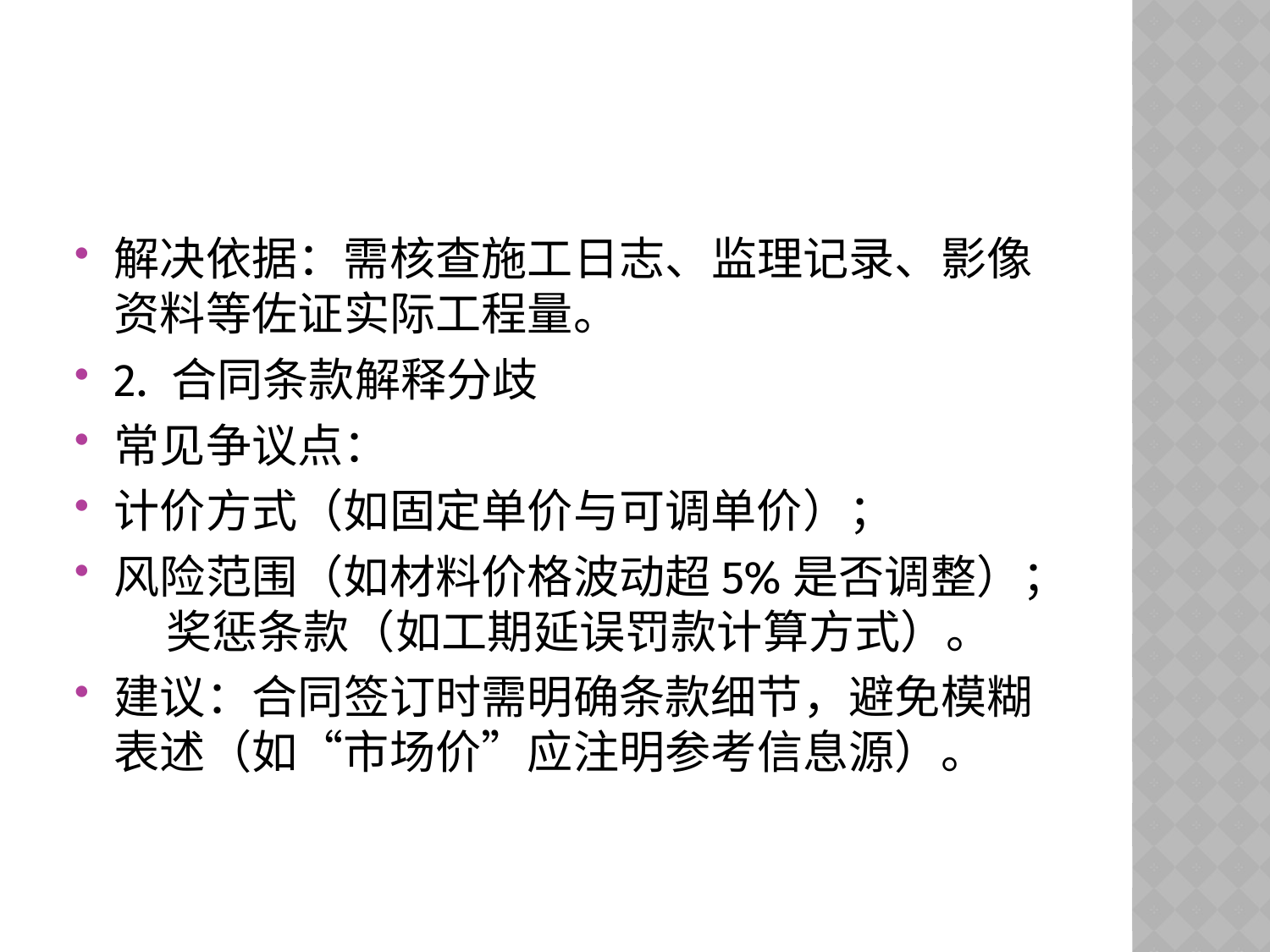

#
解决依据：需核查施工日志、监理记录、影像资料等佐证实际工程量。
2. 合同条款解释分歧
常见争议点：
计价方式（如固定单价与可调单价）；
风险范围（如材料价格波动超5%是否调整）；     奖惩条款（如工期延误罚款计算方式）。
建议：合同签订时需明确条款细节，避免模糊表述（如“市场价”应注明参考信息源）。